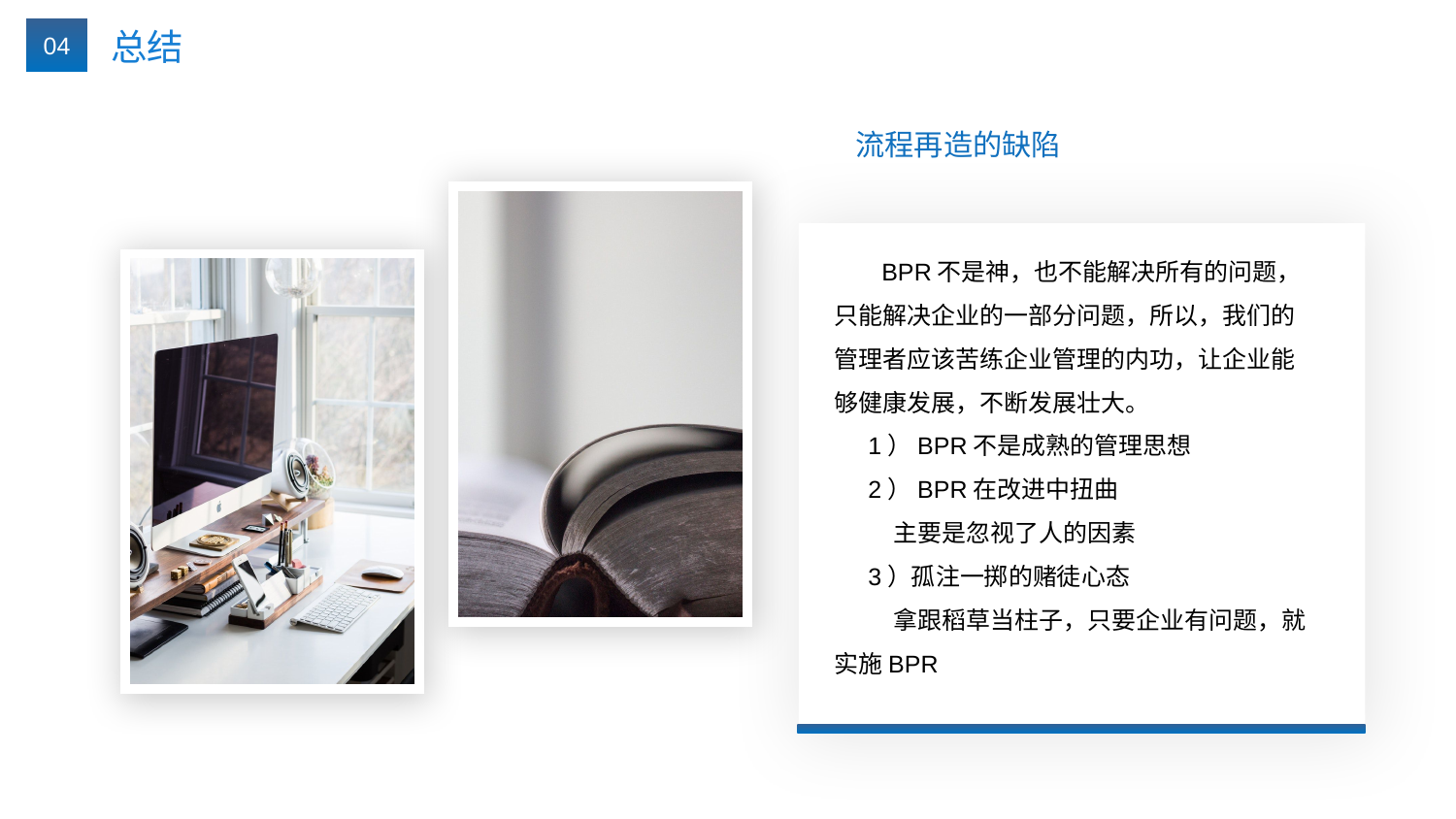

04
总结
流程再造的缺陷

       BPR不是神，也不能解决所有的问题，只能解决企业的一部分问题，所以，我们的管理者应该苦练企业管理的内功，让企业能够健康发展，不断发展壮大。
     1）BPR不是成熟的管理思想
     2）BPR在改进中扭曲
          主要是忽视了人的因素
     3）孤注一掷的赌徒心态
          拿跟稻草当柱子，只要企业有问题，就实施BPR